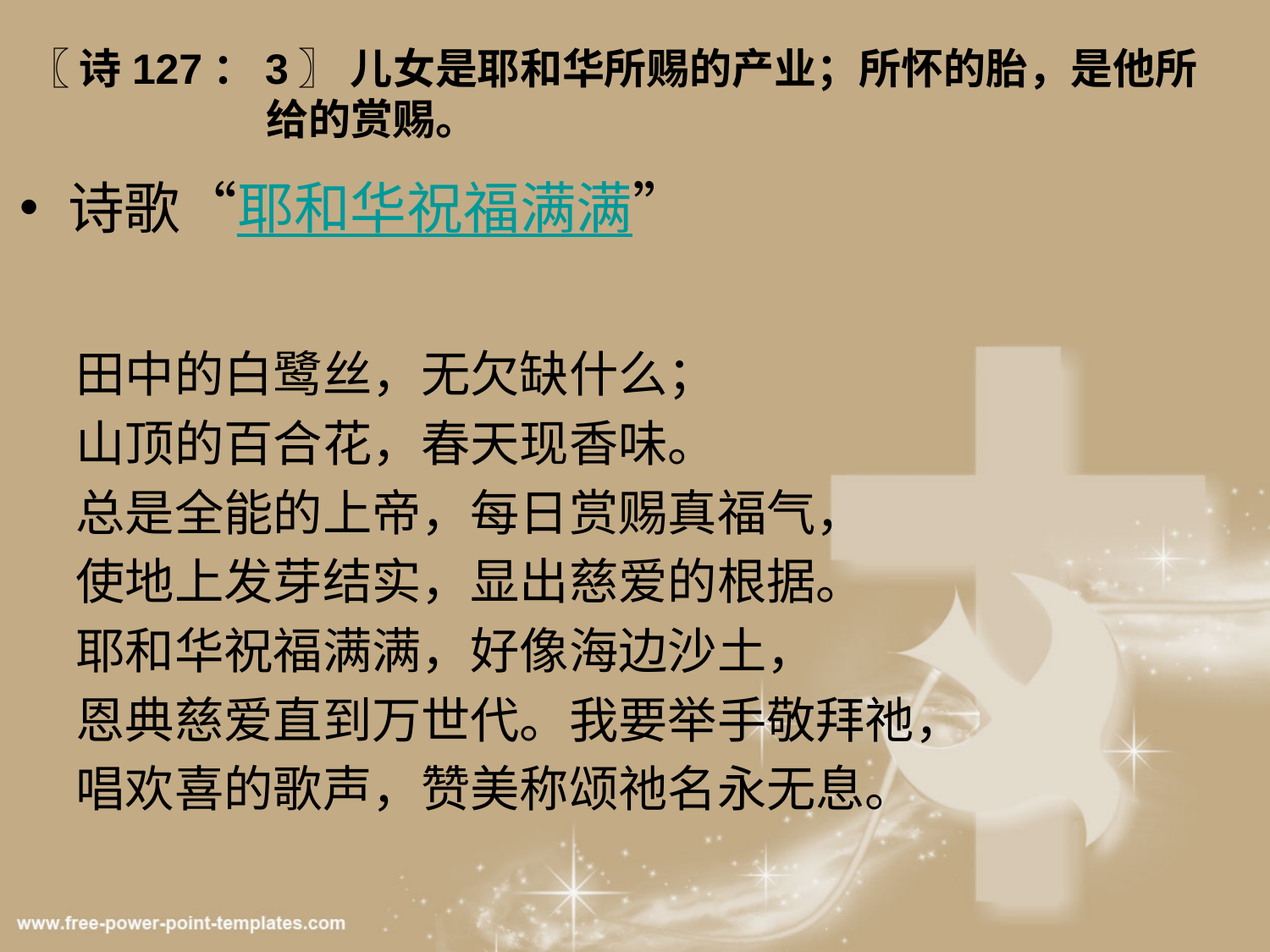

# 〖 诗127：3〗 儿女是耶和华所赐的产业；所怀的胎，是他所 给的赏赐。
诗歌“耶和华祝福满满”

    田中的白鹭丝，无欠缺什么；
    山顶的百合花，春天现香味。
    总是全能的上帝，每日赏赐真福气，
    使地上发芽结实，显出慈爱的根据。
    耶和华祝福满满，好像海边沙土，
    恩典慈爱直到万世代。我要举手敬拜祂，
    唱欢喜的歌声，赞美称颂祂名永无息。